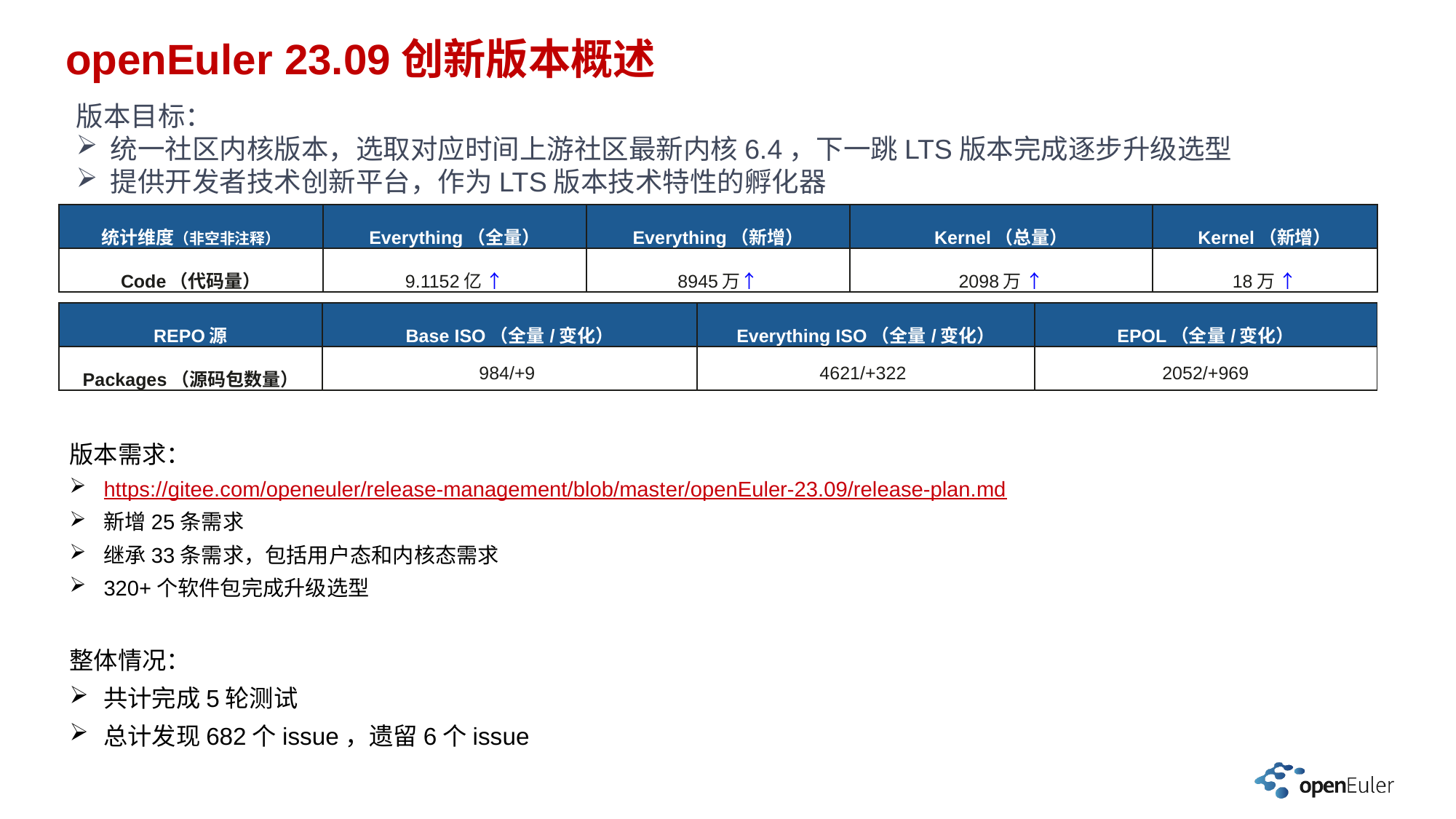

openEuler 23.09创新版本概述

版本目标：
统一社区内核版本，选取对应时间上游社区最新内核6.4，下一跳LTS版本完成逐步升级选型
提供开发者技术创新平台，作为LTS版本技术特性的孵化器
| 统计维度（非空非注释） | Everything（全量） | Everything（新增） | Kernel（总量） | Kernel（新增） |
| --- | --- | --- | --- | --- |
| Code（代码量） | 9.1152亿 ↑ | 8945万↑ | 2098万 ↑ | 18万 ↑ |
| REPO源 | Base ISO（全量/变化） | Everything ISO（全量/变化） | EPOL（全量/变化） |
| --- | --- | --- | --- |
| Packages（源码包数量） | 984/+9 | 4621/+322 | 2052/+969 |
版本需求：
https://gitee.com/openeuler/release-management/blob/master/openEuler-23.09/release-plan.md
新增25条需求
继承33条需求，包括用户态和内核态需求
320+个软件包完成升级选型
整体情况：
共计完成5轮测试
总计发现682个issue，遗留6个issue